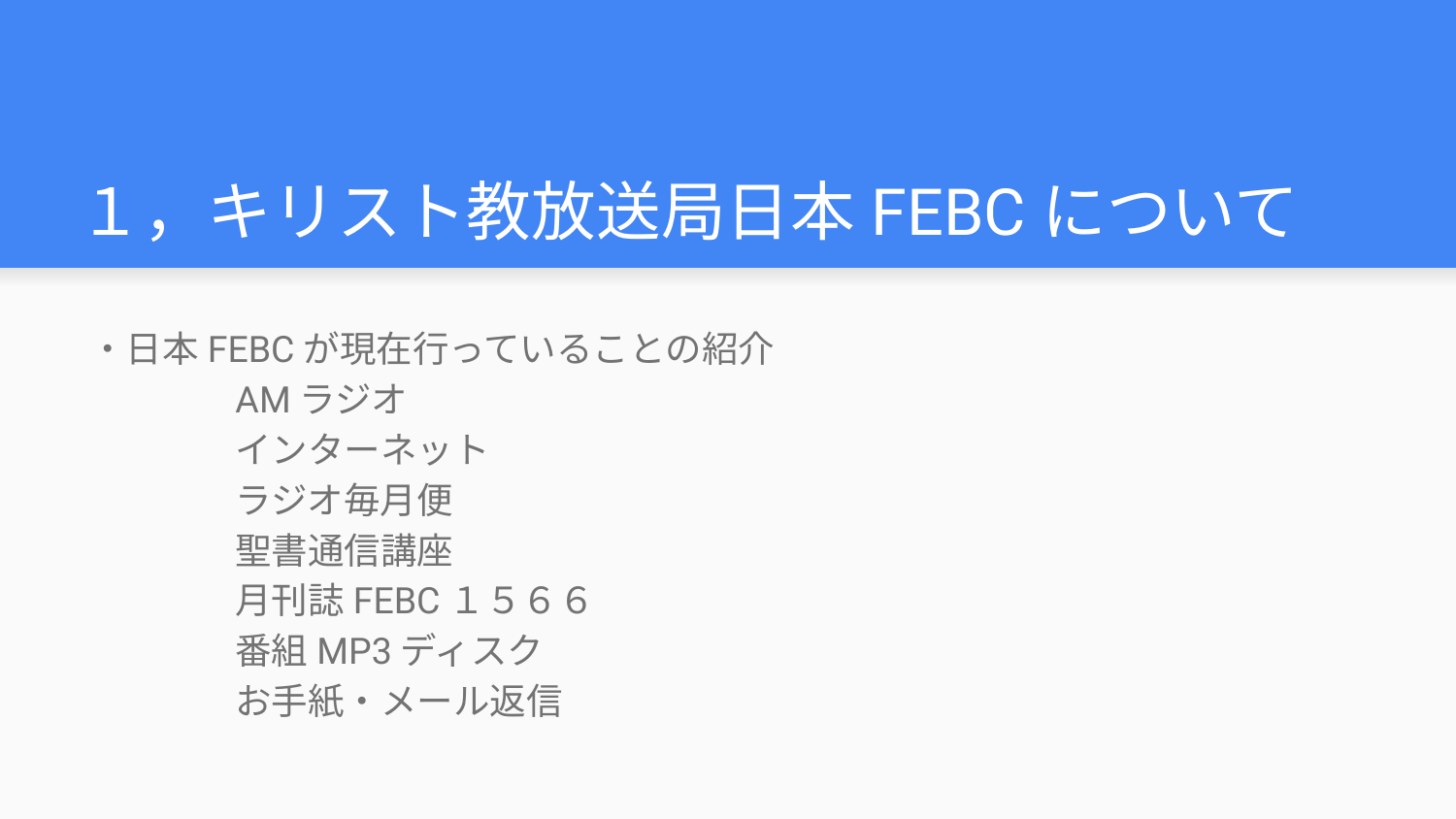

# １，キリスト教放送局日本FEBCについて
・日本FEBCが現在行っていることの紹介
	AMラジオ
	インターネット
	ラジオ毎月便
	聖書通信講座
	月刊誌FEBC１５６６
	番組MP3ディスク
	お手紙・メール返信